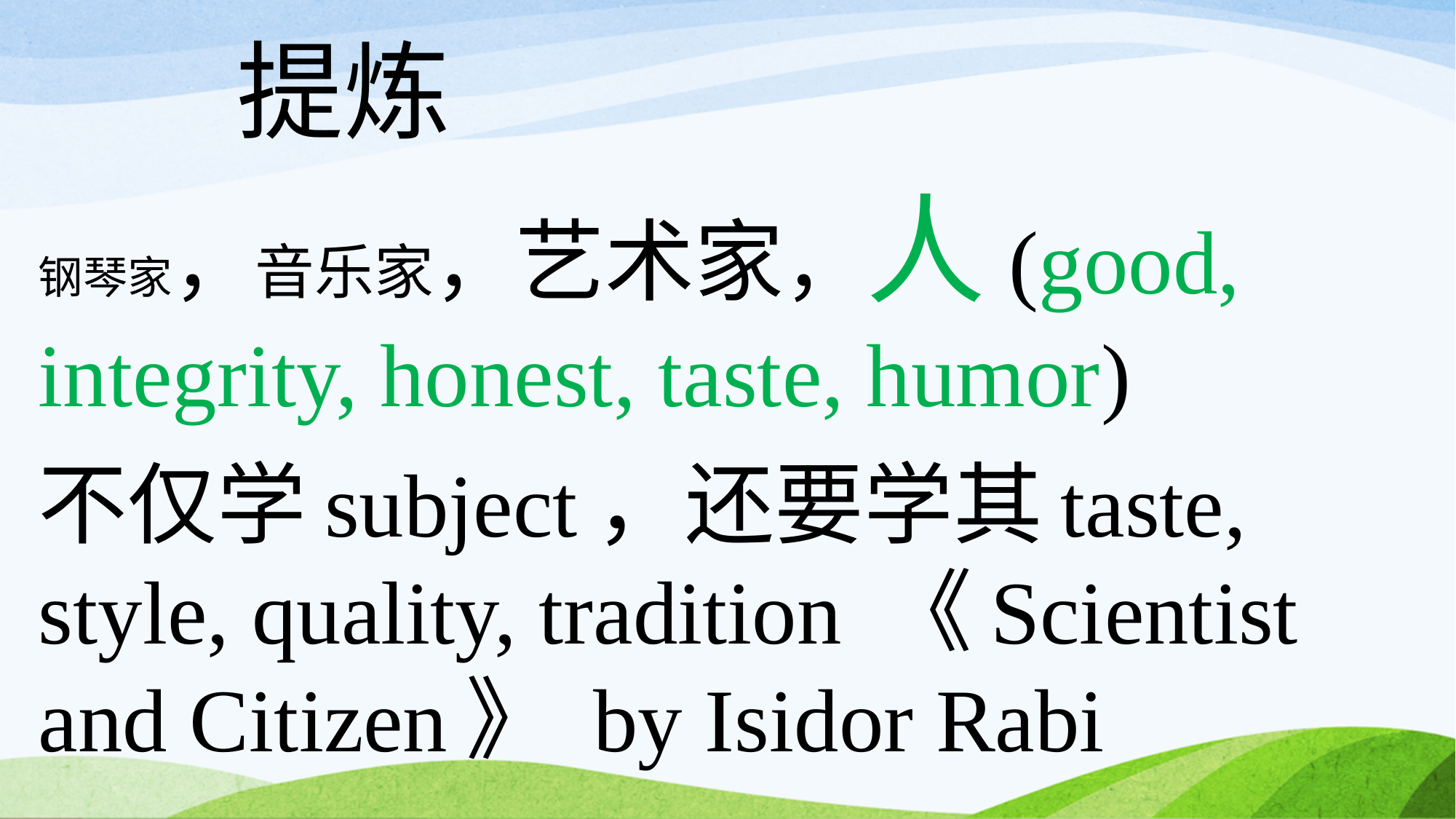

提炼
钢琴家，音乐家，艺术家，人(good, integrity, honest, taste, humor)
不仅学subject，还要学其taste, style, quality, tradition 《Scientist and Citizen》 by Isidor Rabi